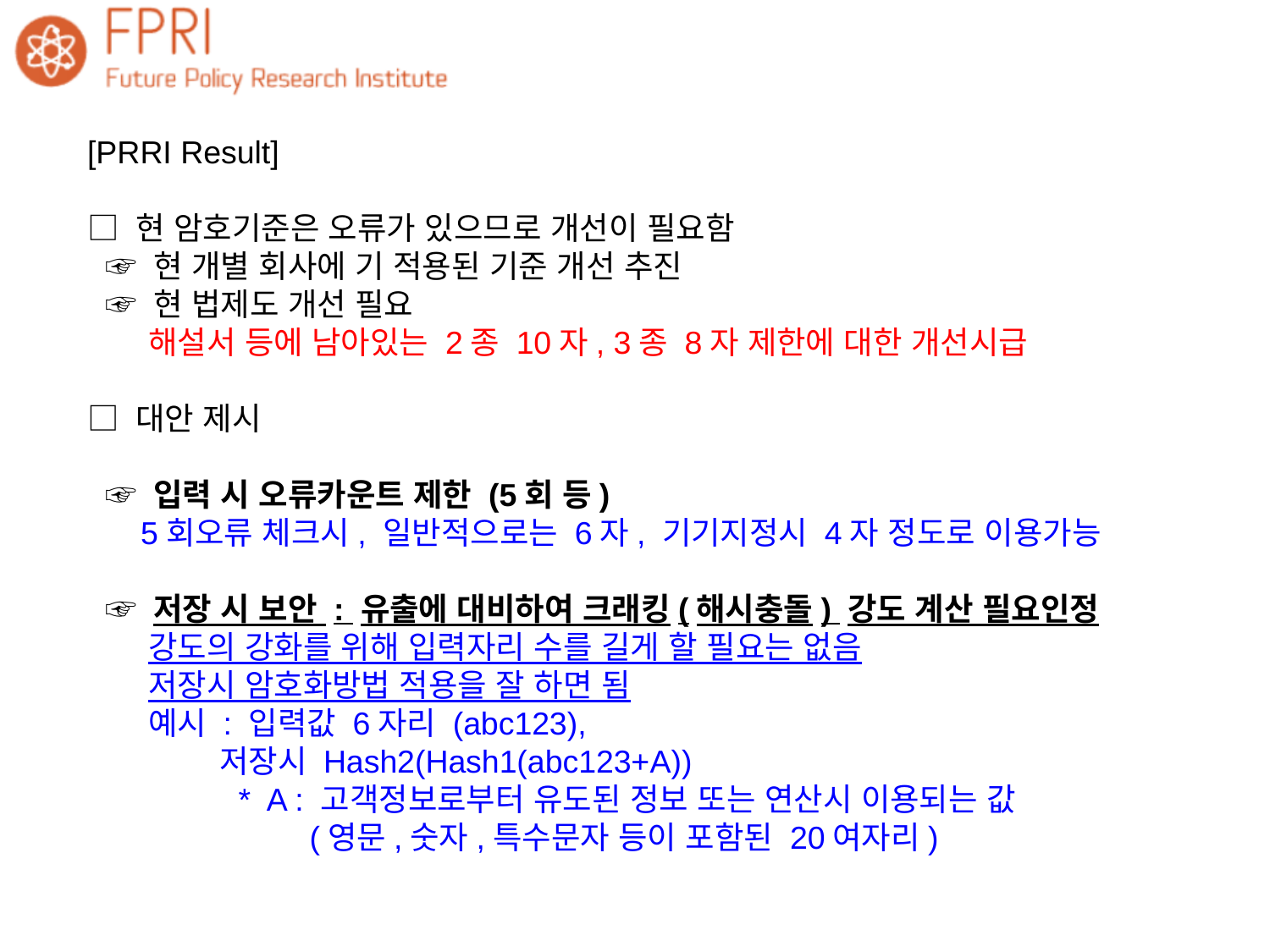

[PRRI Result]

□ 현 암호기준은 오류가 있으므로 개선이 필요함
  ☞ 현 개별 회사에 기 적용된 기준 개선 추진
  ☞ 현 법제도 개선 필요
      해설서 등에 남아있는 2종 10자, 3종 8자 제한에 대한 개선시급

□ 대안 제시

  ☞ 입력 시 오류카운트 제한 (5회 등)
      5회오류 체크시, 일반적으로는 6자, 기기지정시 4자 정도로 이용가능

  ☞ 저장 시 보안 : 유출에 대비하여 크래킹(해시충돌) 강도 계산 필요인정
      강도의 강화를 위해 입력자리 수를 길게 할 필요는 없음
      저장시 암호화방법 적용을 잘 하면 됨
      예시 : 입력값 6자리 (abc123),
              저장시 Hash2(Hash1(abc123+A))
                 *  A : 고객정보로부터 유도된 정보 또는 연산시 이용되는 값
                         (영문,숫자,특수문자 등이 포함된 20여자리)